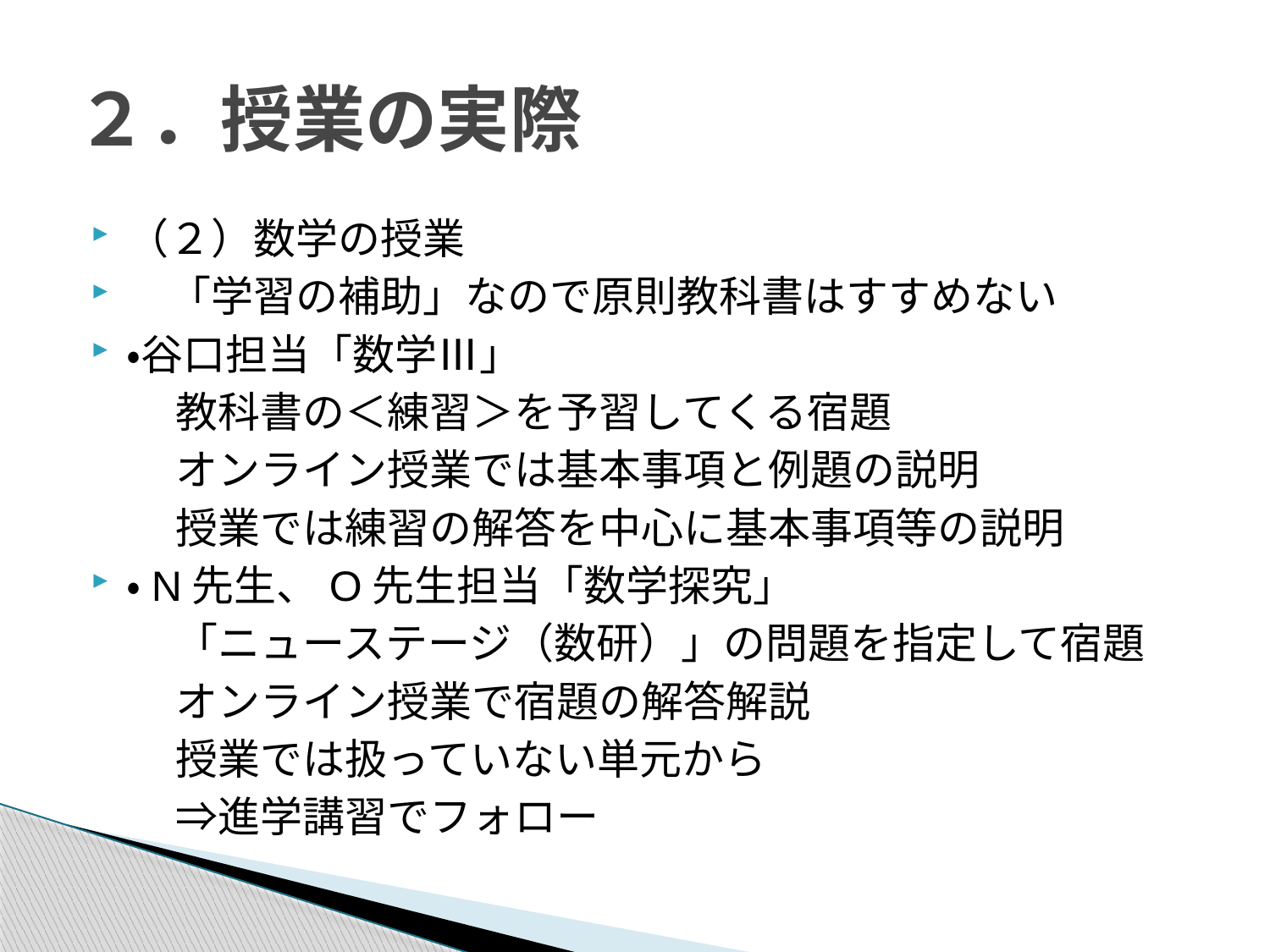

# ２．授業の実際
（２）数学の授業
　「学習の補助」なので原則教科書はすすめない
・谷口担当「数学Ⅲ」
　　教科書の＜練習＞を予習してくる宿題
　　オンライン授業では基本事項と例題の説明
　　授業では練習の解答を中心に基本事項等の説明
・N先生、O先生担当「数学探究」
　　「ニューステージ（数研）」の問題を指定して宿題
　　オンライン授業で宿題の解答解説
　　授業では扱っていない単元から
　　⇒進学講習でフォロー